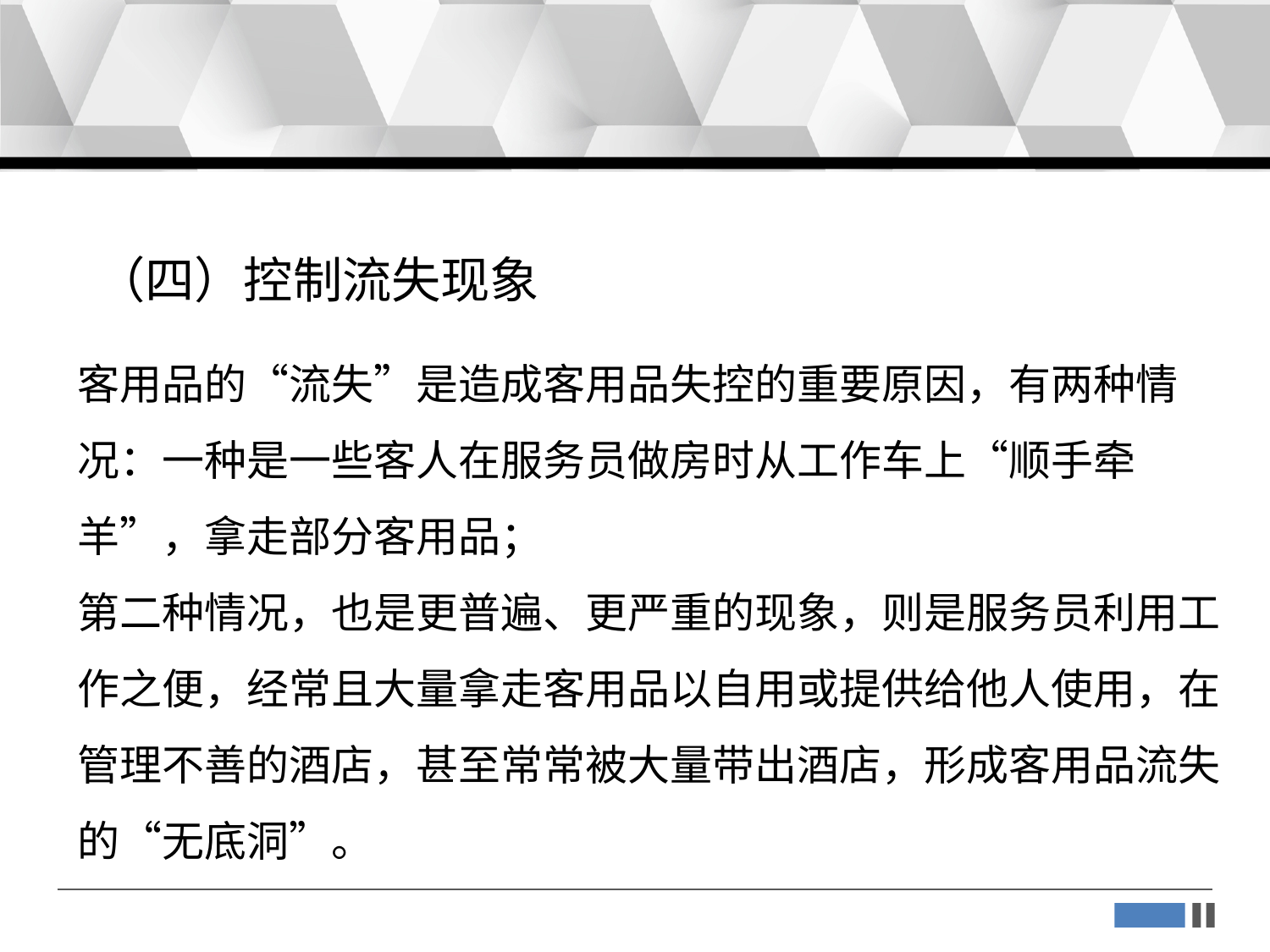

（四）控制流失现象
客用品的“流失”是造成客用品失控的重要原因，有两种情况：一种是一些客人在服务员做房时从工作车上“顺手牵羊”，拿走部分客用品；
第二种情况，也是更普遍、更严重的现象，则是服务员利用工作之便，经常且大量拿走客用品以自用或提供给他人使用，在管理不善的酒店，甚至常常被大量带出酒店，形成客用品流失的“无底洞”。